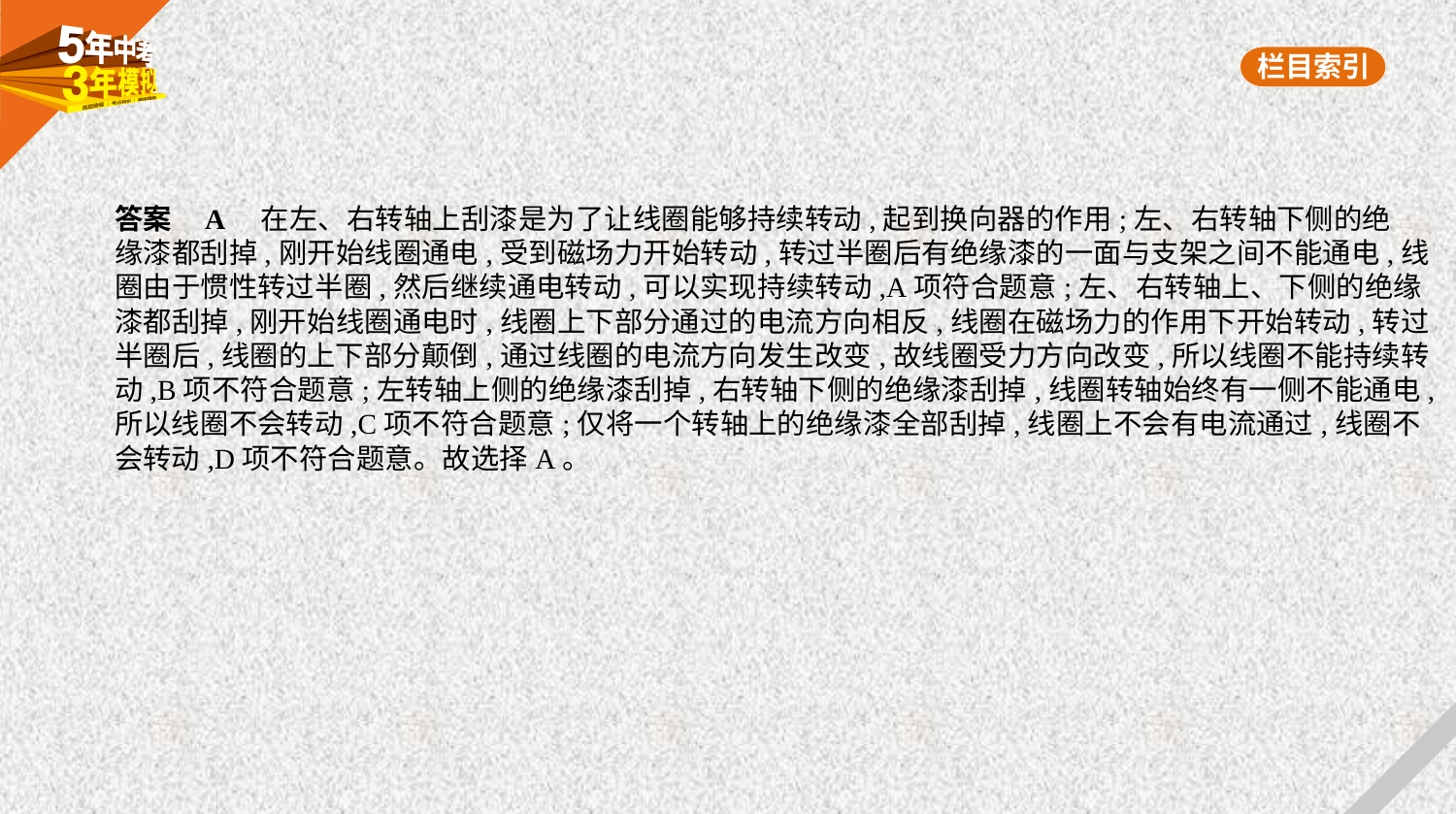

答案    A　在左、右转轴上刮漆是为了让线圈能够持续转动,起到换向器的作用;左、右转轴下侧的绝
缘漆都刮掉,刚开始线圈通电,受到磁场力开始转动,转过半圈后有绝缘漆的一面与支架之间不能通电,线
圈由于惯性转过半圈,然后继续通电转动,可以实现持续转动,A项符合题意;左、右转轴上、下侧的绝缘
漆都刮掉,刚开始线圈通电时,线圈上下部分通过的电流方向相反,线圈在磁场力的作用下开始转动,转过
半圈后,线圈的上下部分颠倒,通过线圈的电流方向发生改变,故线圈受力方向改变,所以线圈不能持续转
动,B项不符合题意;左转轴上侧的绝缘漆刮掉,右转轴下侧的绝缘漆刮掉,线圈转轴始终有一侧不能通电,
所以线圈不会转动,C项不符合题意;仅将一个转轴上的绝缘漆全部刮掉,线圈上不会有电流通过,线圈不
会转动,D项不符合题意。故选择A。